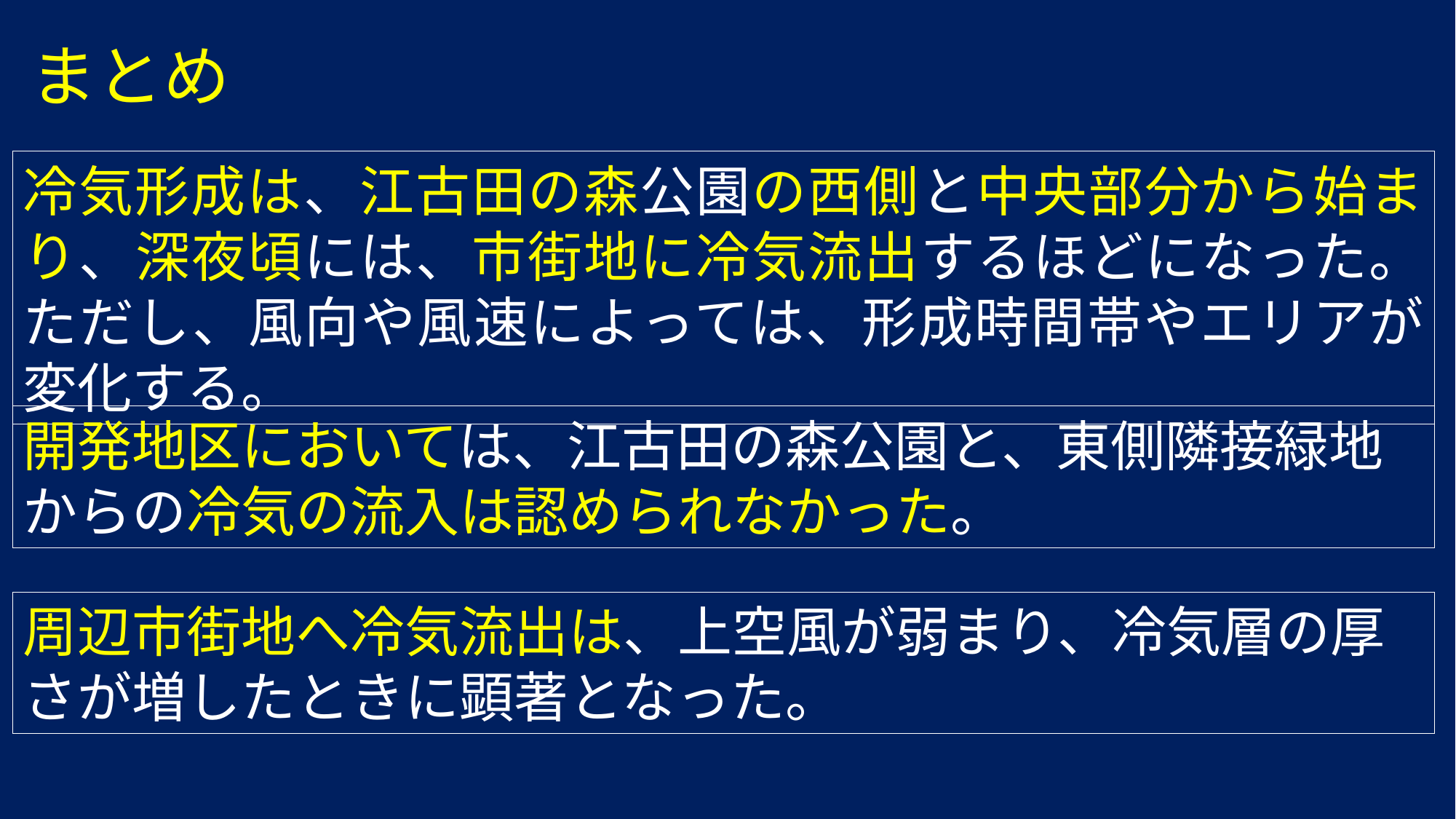

# まとめ
冷気形成は、江古田の森公園の西側と中央部分から始まり、深夜頃には、市街地に冷気流出するほどになった。ただし、風向や風速によっては、形成時間帯やエリアが変化する。
開発地区においては、江古田の森公園と、東側隣接緑地
からの冷気の流入は認められなかった。
周辺市街地へ冷気流出は、上空風が弱まり、冷気層の厚さが増したときに顕著となった。